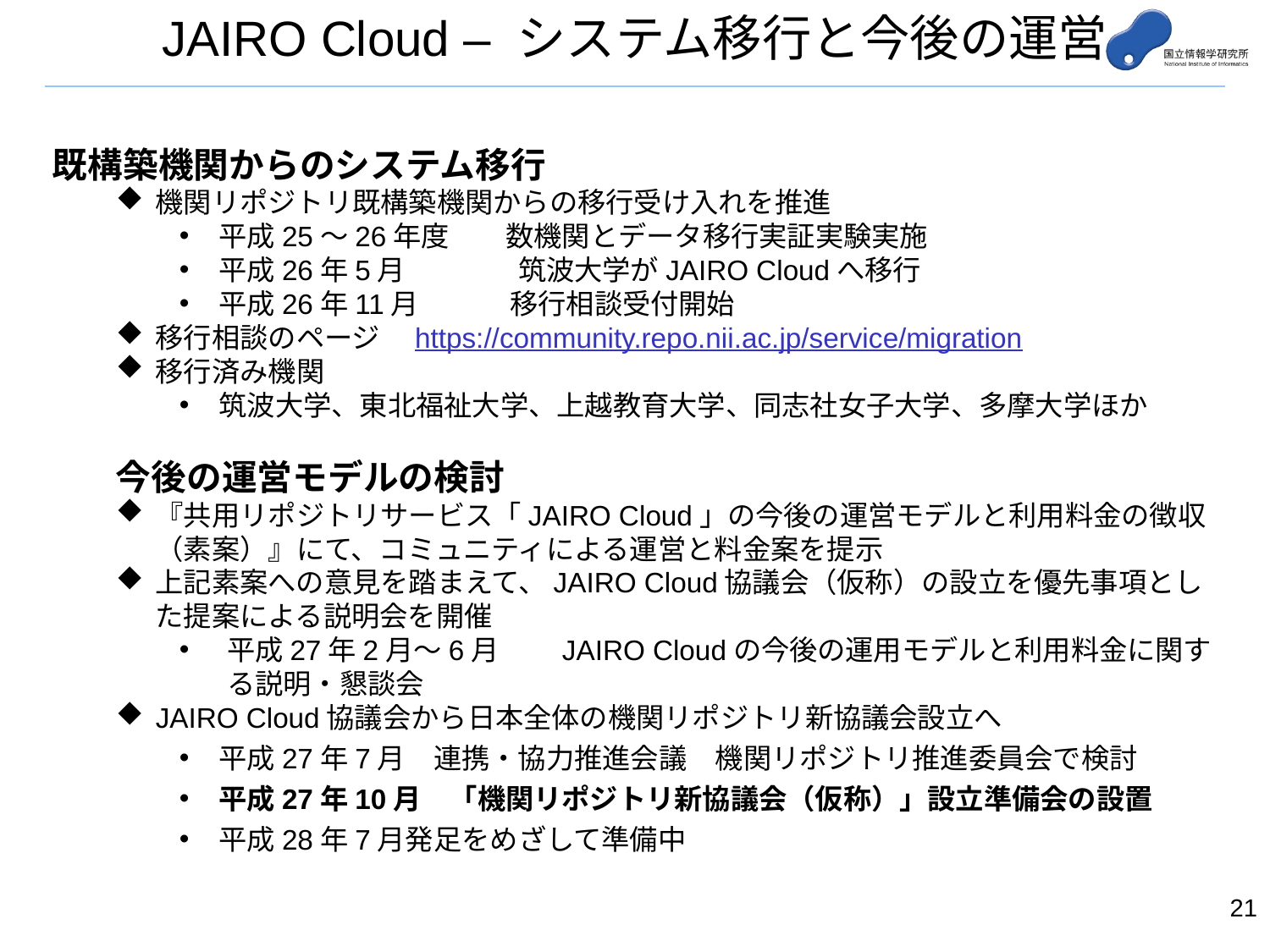

JAIRO Cloud – システム移行と今後の運営
既構築機関からのシステム移行
機関リポジトリ既構築機関からの移行受け入れを推進
平成25～26年度　　数機関とデータ移行実証実験実施
平成26年5月　　　　筑波大学がJAIRO Cloudへ移行
平成26年11月　　　 移行相談受付開始
移行相談のページ　https://community.repo.nii.ac.jp/service/migration
移行済み機関
筑波大学、東北福祉大学、上越教育大学、同志社女子大学、多摩大学ほか

今後の運営モデルの検討
『共用リポジトリサービス「JAIRO Cloud」の今後の運営モデルと利用料金の徴収（素案）』にて、コミュニティによる運営と料金案を提示
上記素案への意見を踏まえて、JAIRO Cloud協議会（仮称）の設立を優先事項とした提案による説明会を開催
平成27年2月～6月　　JAIRO Cloudの今後の運用モデルと利用料金に関する説明・懇談会
JAIRO Cloud協議会から日本全体の機関リポジトリ新協議会設立へ
平成27年7月　連携・協力推進会議　機関リポジトリ推進委員会で検討
平成27年10月　「機関リポジトリ新協議会（仮称）」設立準備会の設置
平成28年7月発足をめざして準備中
21
21